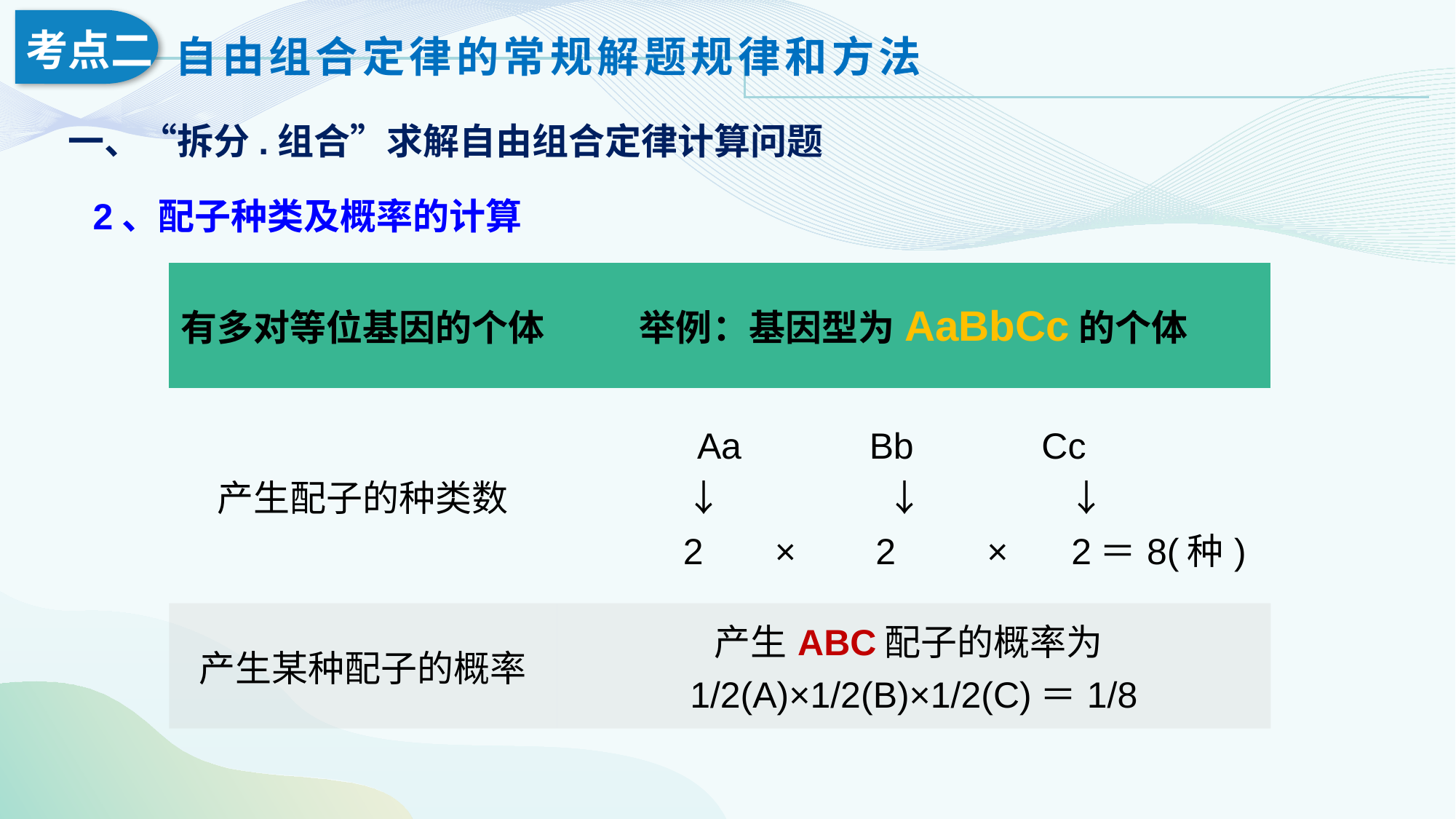

一、“拆分.组合”求解自由组合定律计算问题
2、配子种类及概率的计算
| 有多对等位基因的个体 | 举例：基因型为AaBbCc的个体 |
| --- | --- |
| 产生配子的种类数 | Aa　　　Bb　　　Cc　 ↓　　　　 ↓　　　　↓　 2　 ×　 2　　×　 2＝8(种) |
| 产生某种配子的概率 | 产生ABC配子的概率为1/2(A)×1/2(B)×1/2(C)＝1/8 |